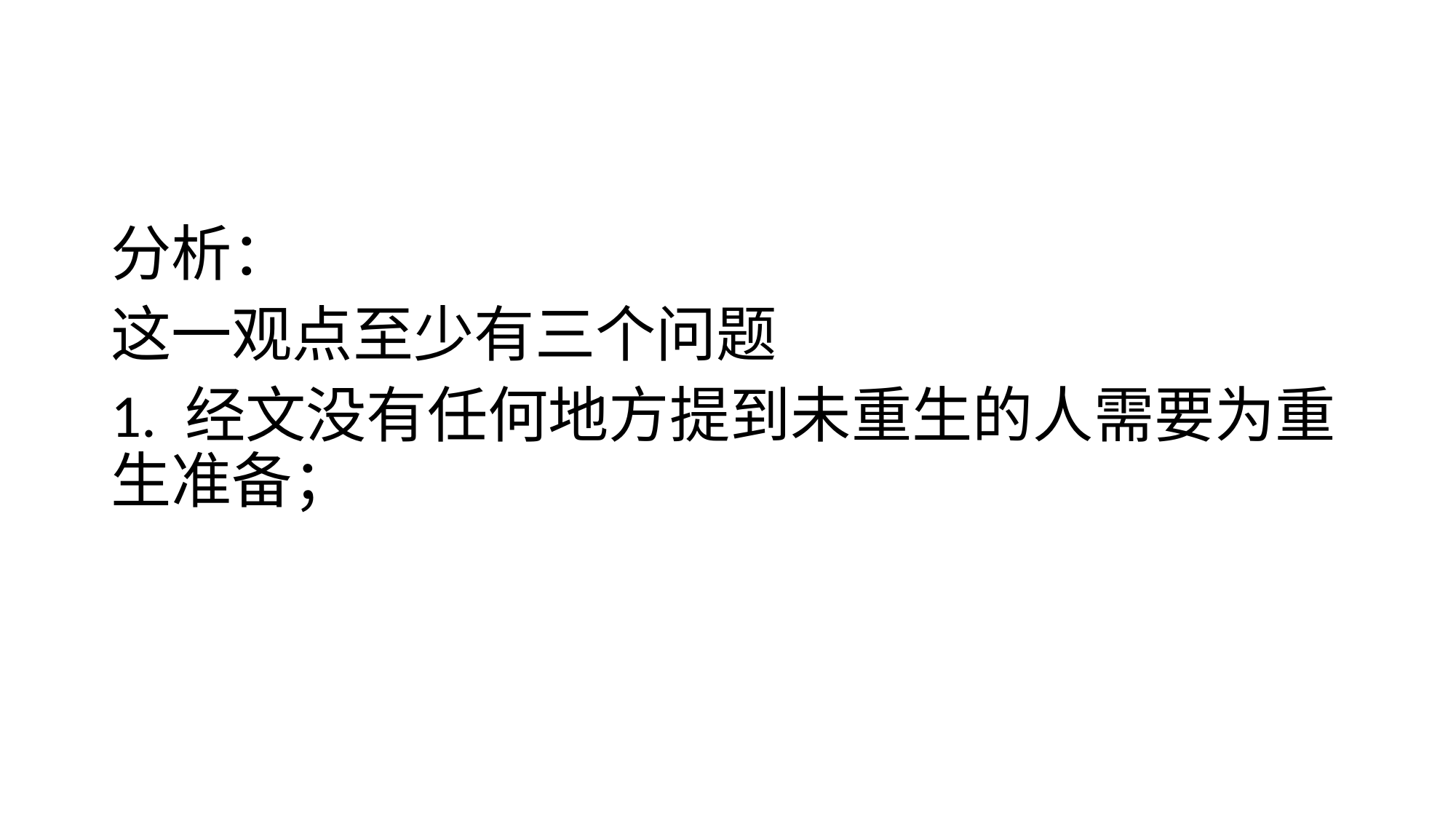

#
分析：
这一观点至少有三个问题
1. 经文没有任何地方提到未重生的人需要为重生准备；